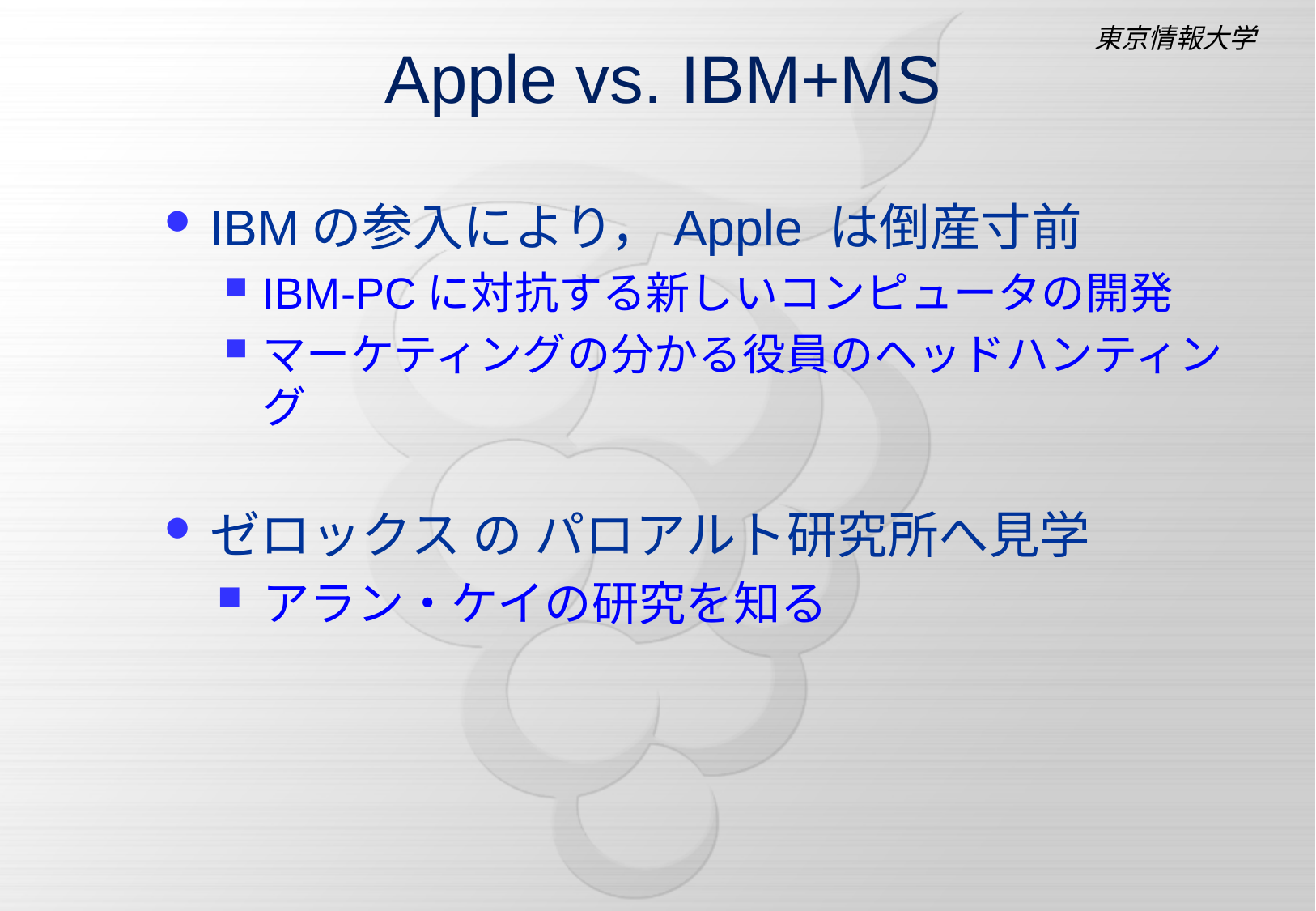

# Apple vs. IBM+MS
IBMの参入により，Apple は倒産寸前
IBM-PCに対抗する新しいコンピュータの開発
マーケティングの分かる役員のヘッドハンティング

ゼロックス の パロアルト研究所へ見学
アラン・ケイの研究を知る